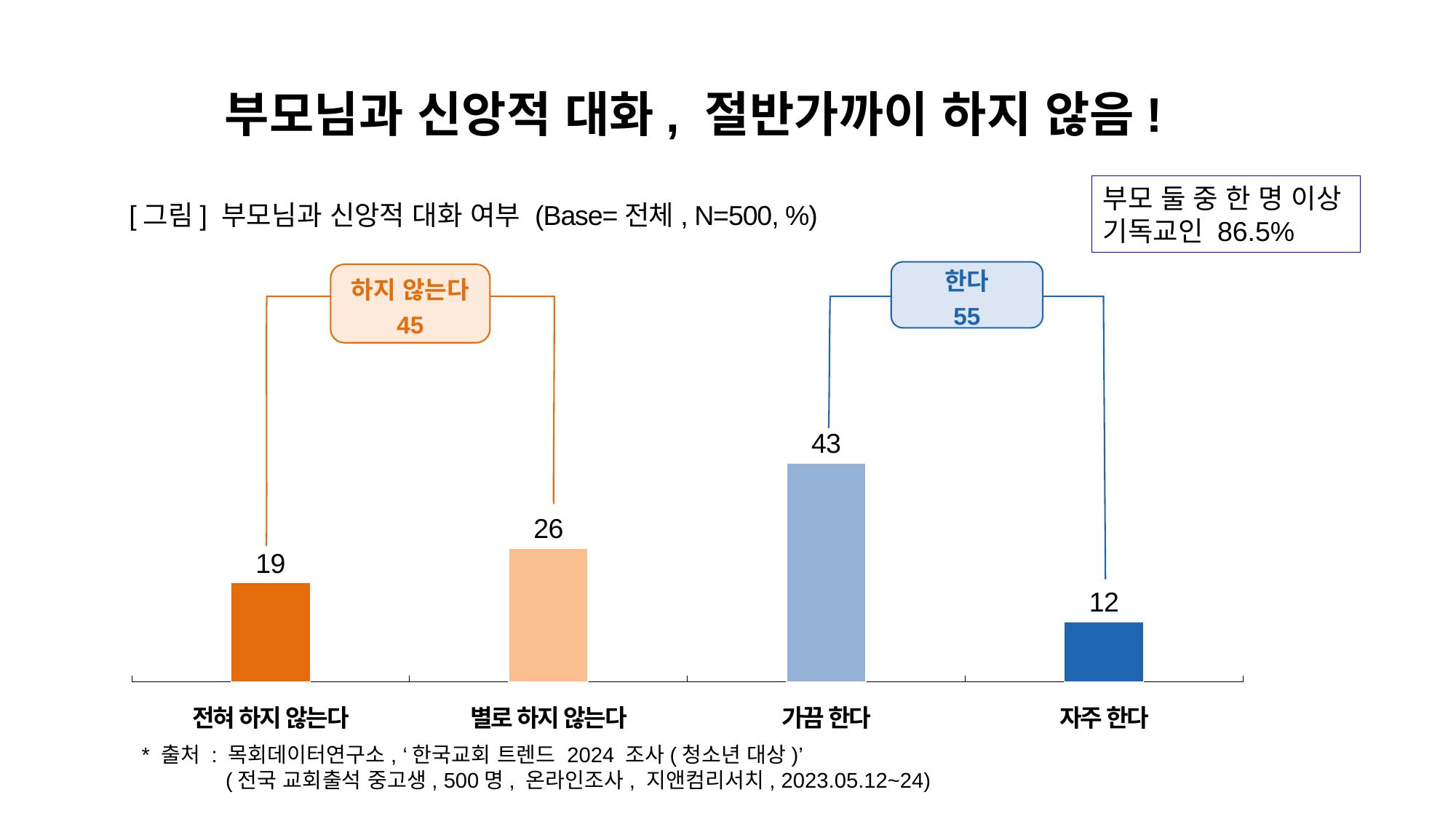

부모님과 신앙적 대화, 절반가까이 하지 않음!
부모 둘 중 한 명 이상
기독교인 86.5%
[그림] 부모님과 신앙적 대화 여부 (Base=전체, N=500, %)
한다
55
하지 않는다
45

### Chart

| Category | 개신교인 |
|---|---|

| 전혀 하지 않는다 | 별로 하지 않는다 | 가끔 한다 | 자주 한다 |
| --- | --- | --- | --- |
* 출처 : 목회데이터연구소, ‘한국교회 트렌드 2024 조사(청소년 대상)’
              (전국 교회출석 중고생, 500명, 온라인조사, 지앤컴리서치, 2023.05.12~24)